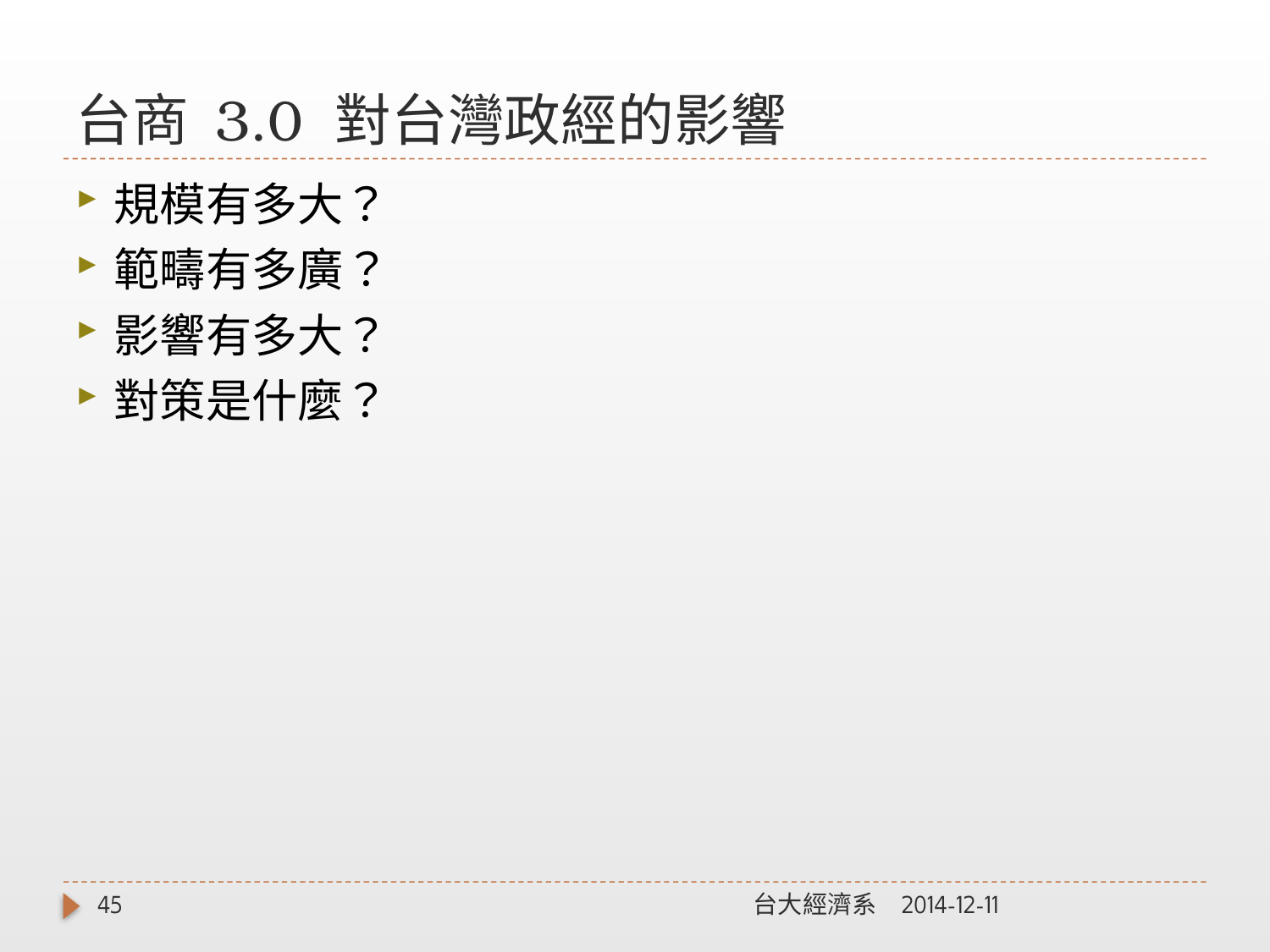

# 台商 3.0 對台灣政經的影響
規模有多大？
範疇有多廣？
影響有多大？
對策是什麼？
45
台大經濟系
2014-12-11